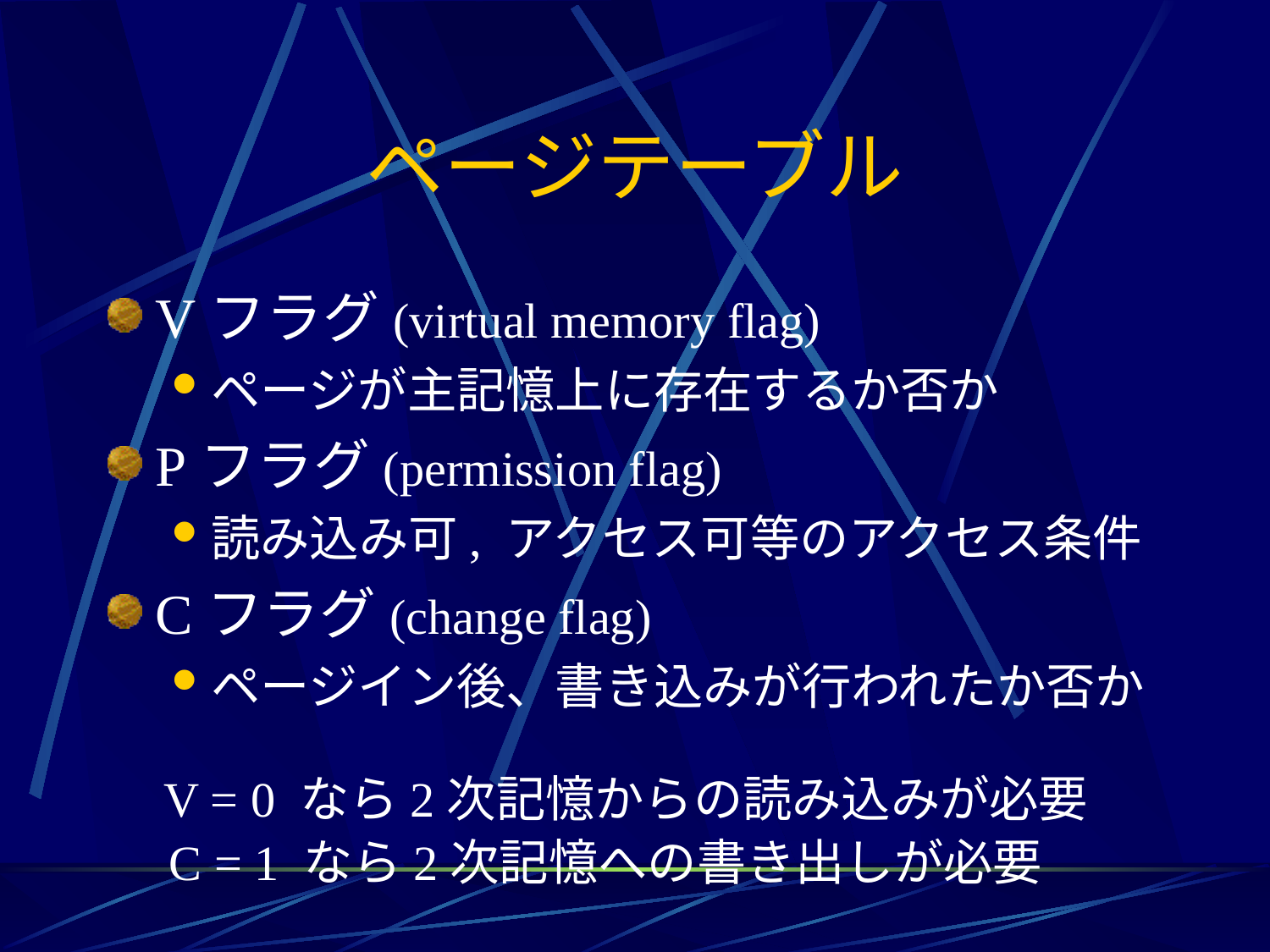

# ページテーブル
Vフラグ(virtual memory flag)
ページが主記憶上に存在するか否か
Pフラグ(permission flag)
読み込み可, アクセス可等のアクセス条件
Cフラグ(change flag)
ページイン後、書き込みが行われたか否か
V = 0 なら2次記憶からの読み込みが必要
C = 1 なら2次記憶への書き出しが必要